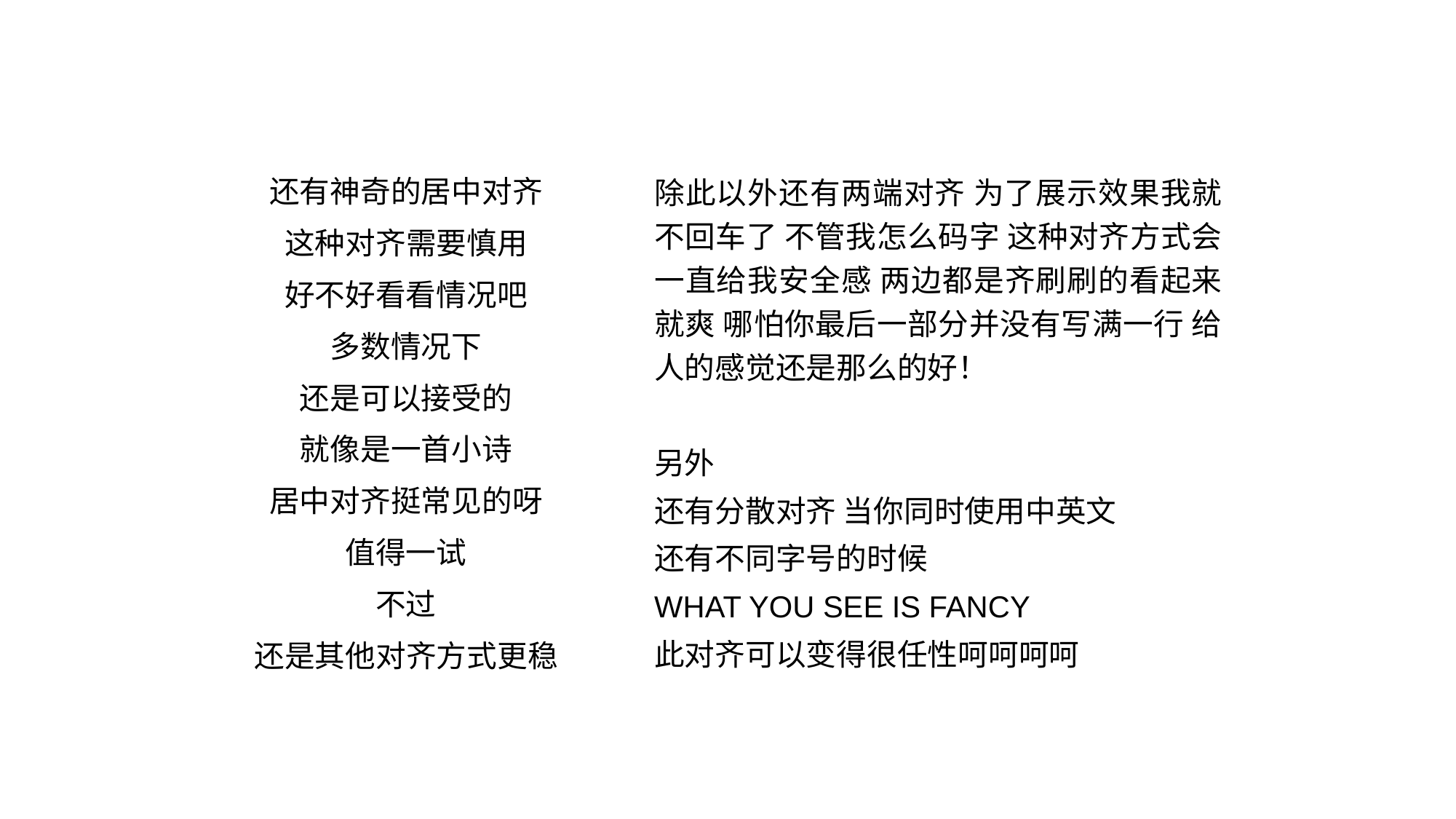

还有神奇的居中对齐
这种对齐需要慎用
好不好看看情况吧
多数情况下
还是可以接受的
就像是一首小诗
居中对齐挺常见的呀
值得一试
不过
还是其他对齐方式更稳
除此以外还有两端对齐 为了展示效果我就不回车了 不管我怎么码字 这种对齐方式会一直给我安全感 两边都是齐刷刷的看起来就爽 哪怕你最后一部分并没有写满一行 给人的感觉还是那么的好！

另外
还有分散对齐 当你同时使用中英文
还有不同字号的时候
WHAT YOU SEE IS FANCY
此对齐可以变得很任性呵呵呵呵